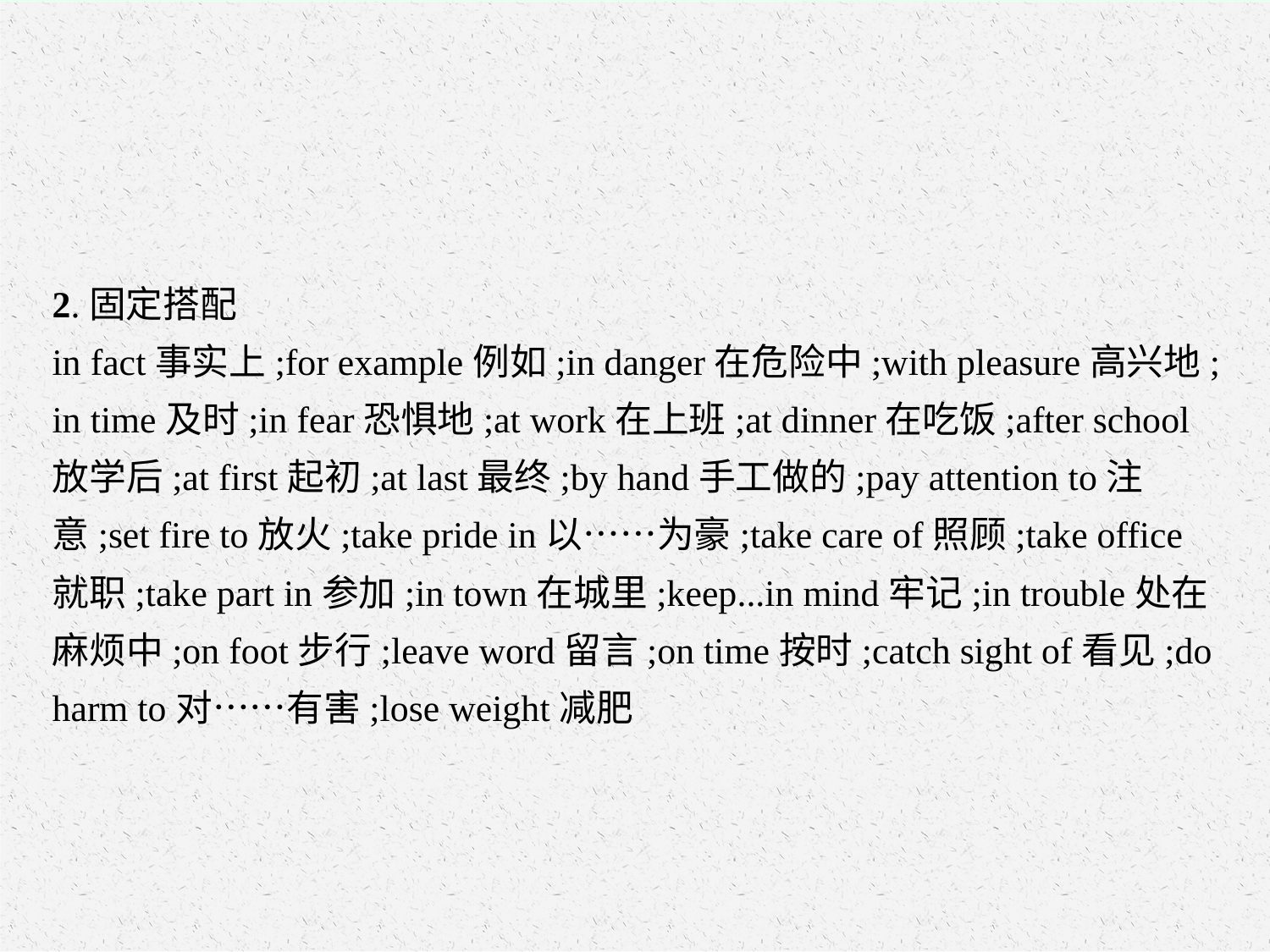

2.固定搭配
in fact事实上;for example例如;in danger在危险中;with pleasure高兴地;in time及时;in fear恐惧地;at work在上班;at dinner在吃饭;after school放学后;at first起初;at last最终;by hand手工做的;pay attention to注意;set fire to放火;take pride in以……为豪;take care of照顾;take office就职;take part in参加;in town在城里;keep...in mind牢记;in trouble处在麻烦中;on foot步行;leave word留言;on time按时;catch sight of看见;do harm to对……有害;lose weight减肥